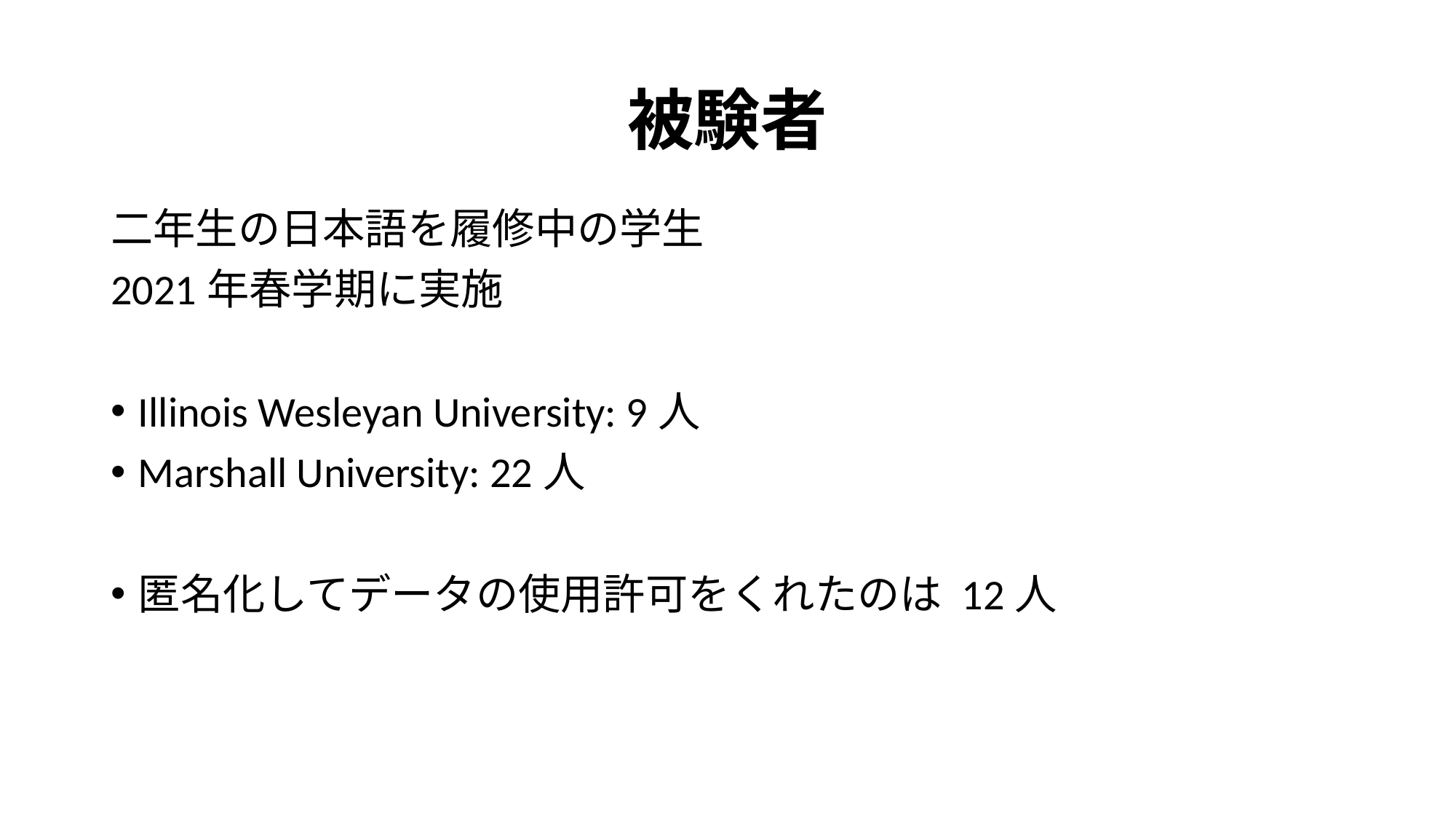

# 被験者
二年生の日本語を履修中の学生
2021年春学期に実施

Illinois Wesleyan University: 9人
Marshall University: 22人

匿名化してデータの使用許可をくれたのは 12人